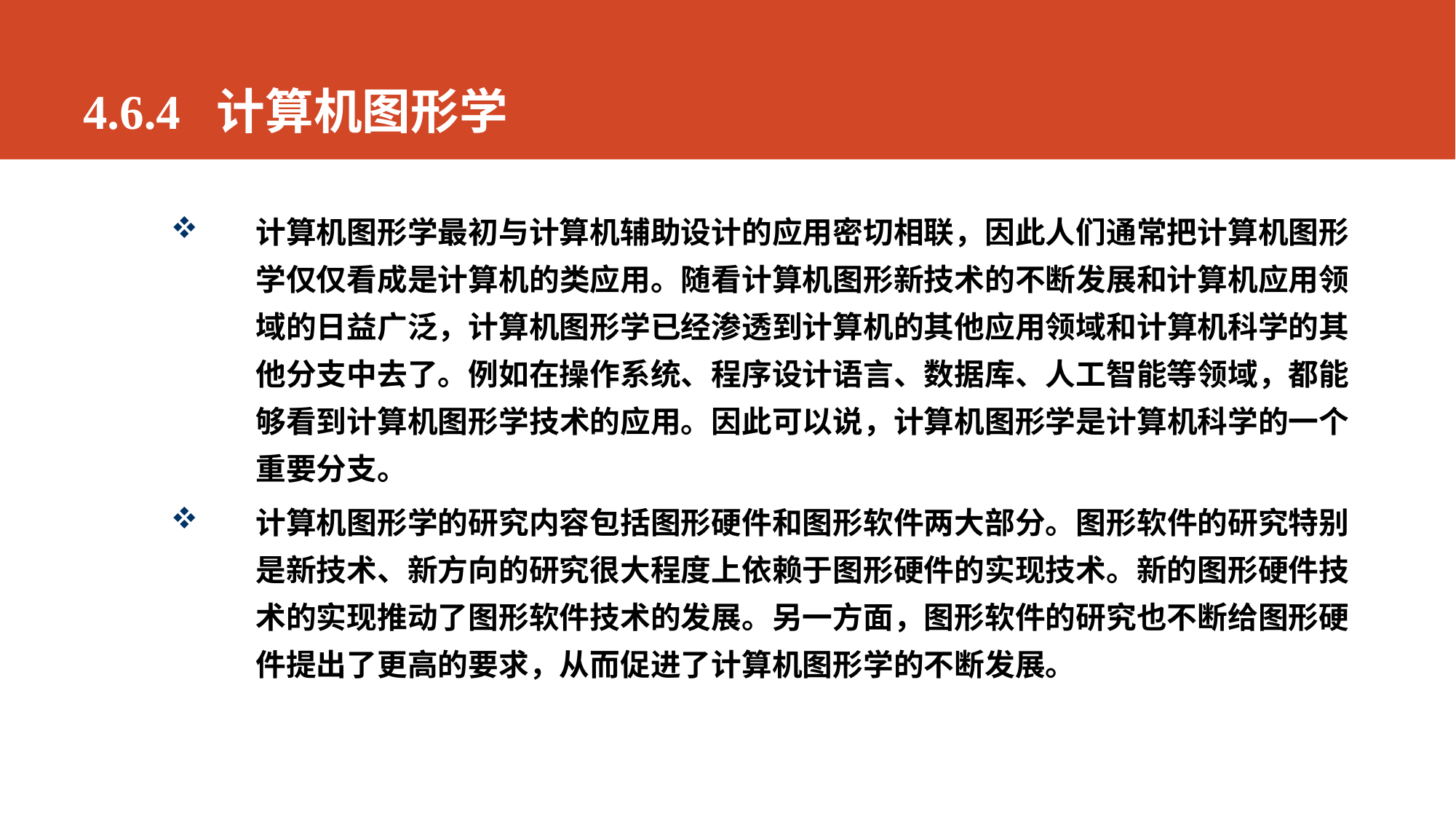

# 4.6.4  计算机图形学
计算机图形学最初与计算机辅助设计的应用密切相联，因此人们通常把计算机图形学仅仅看成是计算机的类应用。随看计算机图形新技术的不断发展和计算机应用领域的日益广泛，计算机图形学已经渗透到计算机的其他应用领域和计算机科学的其他分支中去了。例如在操作系统、程序设计语言、数据库、人工智能等领域，都能够看到计算机图形学技术的应用。因此可以说，计算机图形学是计算机科学的一个重要分支。
计算机图形学的研究内容包括图形硬件和图形软件两大部分。图形软件的研究特别是新技术、新方向的研究很大程度上依赖于图形硬件的实现技术。新的图形硬件技术的实现推动了图形软件技术的发展。另一方面，图形软件的研究也不断给图形硬件提出了更高的要求，从而促进了计算机图形学的不断发展。